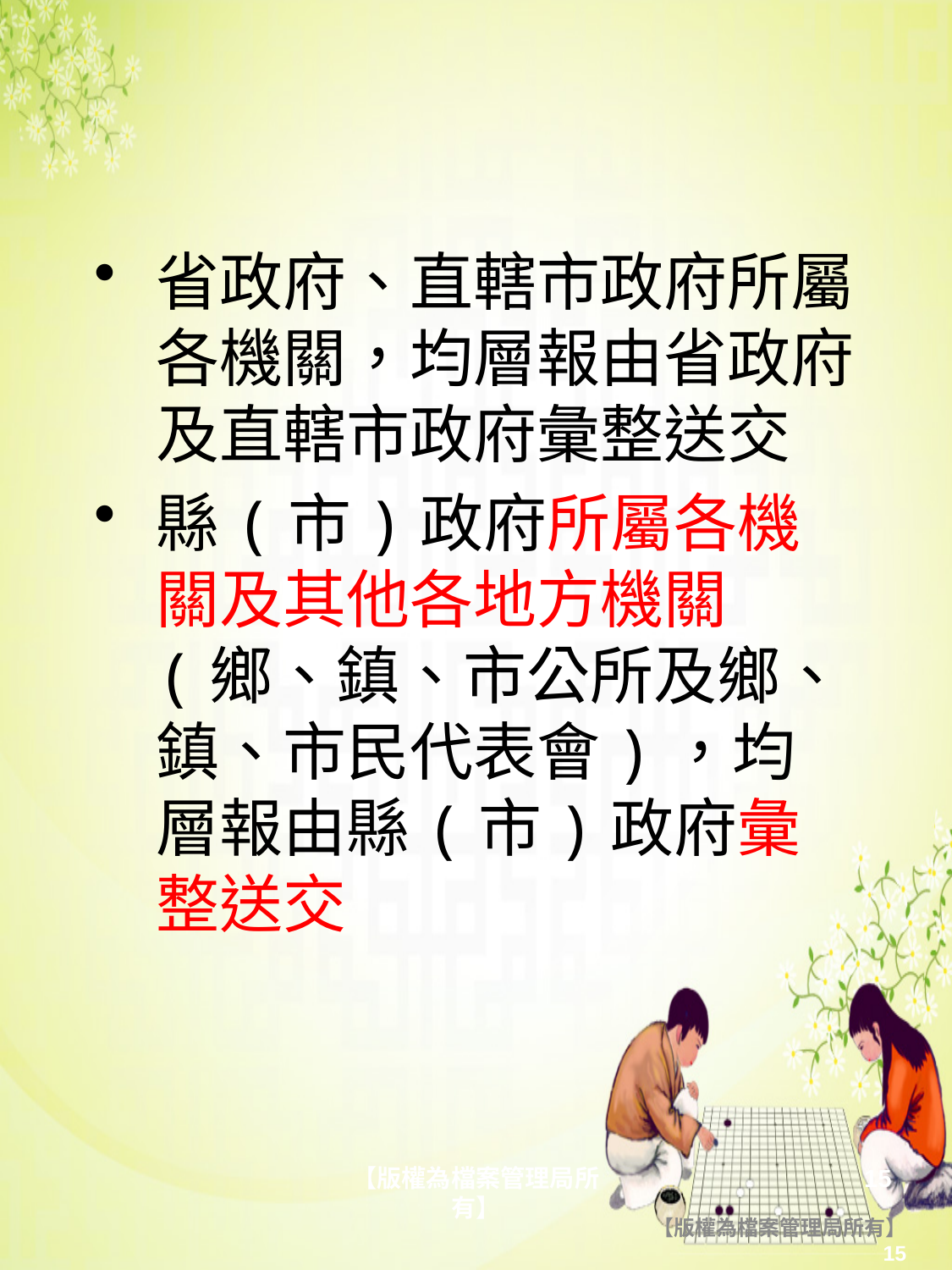

省政府、直轄市政府所屬各機關，均層報由省政府及直轄市政府彙整送交
縣(市)政府所屬各機關及其他各地方機關(鄉、鎮、市公所及鄉、鎮、市民代表會)，均層報由縣(市)政府彙整送交

【版權為檔案管理局所有】
15
【版權為檔案管理局所有】
15